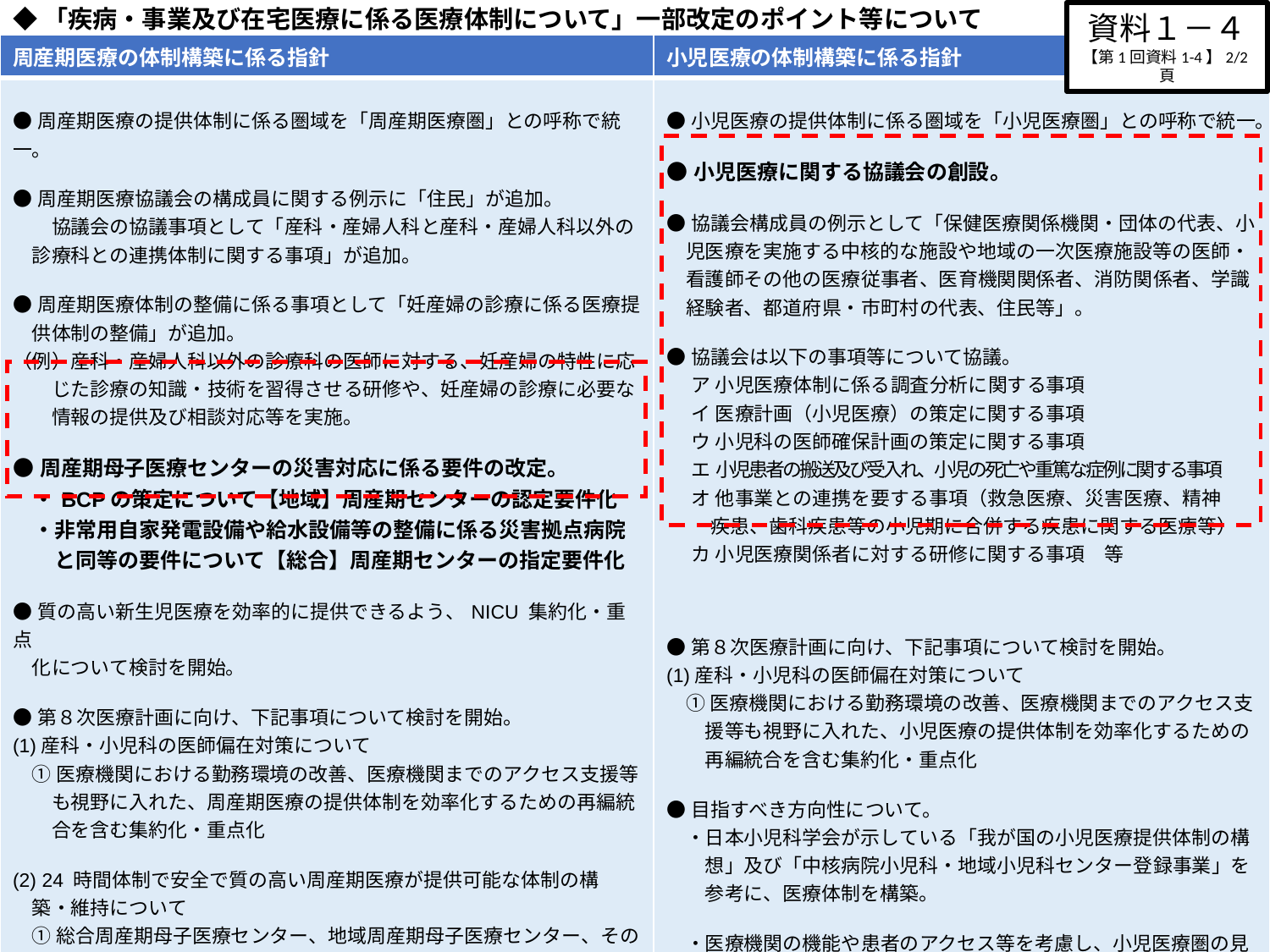

◆「疾病・事業及び在宅医療に係る医療体制について」一部改定のポイント等について
資料１－４
【第1回資料1-4】2/2頁
| 周産期医療の体制構築に係る指針 | 小児医療の体制構築に係る指針 |
| --- | --- |
| ●周産期医療の提供体制に係る圏域を「周産期医療圏」との呼称で統一。 ●周産期医療協議会の構成員に関する例示に「住民」が追加。 　　協議会の協議事項として「産科・産婦人科と産科・産婦人科以外の 　診療科との連携体制に関する事項」が追加。 ●周産期医療体制の整備に係る事項として「妊産婦の診療に係る医療提 　供体制の整備」が追加。 （例）産科・産婦人科以外の診療科の医師に対する、妊産婦の特性に応 　　じた診療の知識・技術を習得させる研修や、妊産婦の診療に必要な 　　情報の提供及び相談対応等を実施。 ●周産期母子医療センターの災害対応に係る要件の改定。 　・BCPの策定について【地域】周産期センターの認定要件化 　・非常用自家発電設備や給水設備等の整備に係る災害拠点病院 　　と同等の要件について【総合】周産期センターの指定要件化 ●質の高い新生児医療を効率的に提供できるよう、NICU 集約化・重点 　化について検討を開始。 ●第８次医療計画に向け、下記事項について検討を開始。 (1)産科・小児科の医師偏在対策について 　① 医療機関における勤務環境の改善、医療機関までのアクセス支援等 　　も視野に入れた、周産期医療の提供体制を効率化するための再編統 　　合を含む集約化・重点化 (2) 24 時間体制で安全で質の高い周産期医療が提供可能な体制の構 　築・維持について 　① 総合周産期母子医療センター、地域周産期母子医療センター、その 　　他の施設それぞれの役割を踏まえ、ハイリスク妊産婦の受け入れ体 　　制をMFICU を有する周産期母子医療センター等へ重点化するなど、 　　集学的な救急対応が可能な体制の構築 　② 質の高い新生児医療を効率的に提供できるよう、総合周産期母子医 　　療センター、地域周産期母子医療センター、その他の施設それぞれ 　　の役割、体制、実績等を踏まえたNICU の集約化・重点化 | ●小児医療の提供体制に係る圏域を「小児医療圏」との呼称で統一。 ●小児医療に関する協議会の創設。 ●協議会構成員の例示として「保健医療関係機関・団体の代表、小 　児医療を実施する中核的な施設や地域の一次医療施設等の医師・ 　看護師その他の医療従事者、医育機関関係者、消防関係者、学識 　経験者、都道府県・市町村の代表、住民等」。 ●協議会は以下の事項等について協議。 ア 小児医療体制に係る調査分析に関する事項 イ 医療計画（小児医療）の策定に関する事項 ウ 小児科の医師確保計画の策定に関する事項 エ 小児患者の搬送及び受入れ、小児の死亡や重篤な症例に関する事項 オ 他事業との連携を要する事項（救急医療、災害医療、精神 　疾患、歯科疾患等の小児期に合併する疾患に関する医療等） カ 小児医療関係者に対する研修に関する事項　等 ●第８次医療計画に向け、下記事項について検討を開始。 (1)産科・小児科の医師偏在対策について 　① 医療機関における勤務環境の改善、医療機関までのアクセス支 　　援等も視野に入れた、小児医療の提供体制を効率化するための 　　再編統合を含む集約化・重点化 ●目指すべき方向性について。 　・日本小児科学会が示している「我が国の小児医療提供体制の構 　　想」及び「中核病院小児科・地域小児科センター登録事業」を 　　参考に、医療体制を構築。 　・医療機関の機能や患者のアクセス等を考慮し、小児医療圏の見 　　直しを適宜行う等により小児医療圏毎の小児医療提供体制を検 　　討。（日本小児科学会「小児医療提供体制委員会報告」参考） |